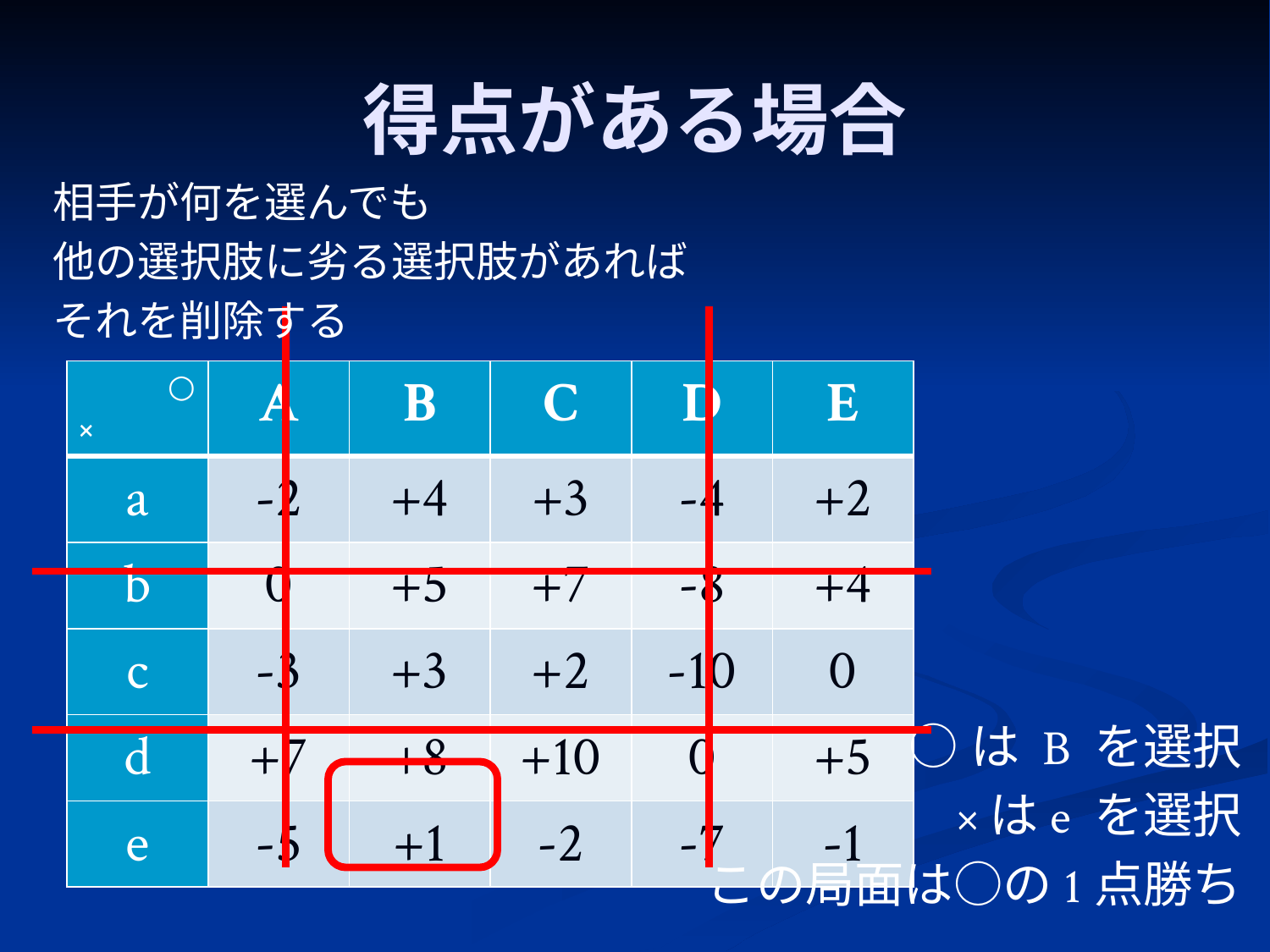

# 得点がある場合
相手が何を選んでも
他の選択肢に劣る選択肢があれば
それを削除する
| ○ × | A | B | C | D | E |
| --- | --- | --- | --- | --- | --- |
| a | -2 | +4 | +3 | -4 | +2 |
| b | 0 | +5 | +7 | -8 | +4 |
| c | -3 | +3 | +2 | -10 | 0 |
| d | +7 | +8 | +10 | 0 | +5 |
| e | -5 | +1 | -2 | -7 | -1 |
○は B を選択
×はe を選択
この局面は○の1点勝ち